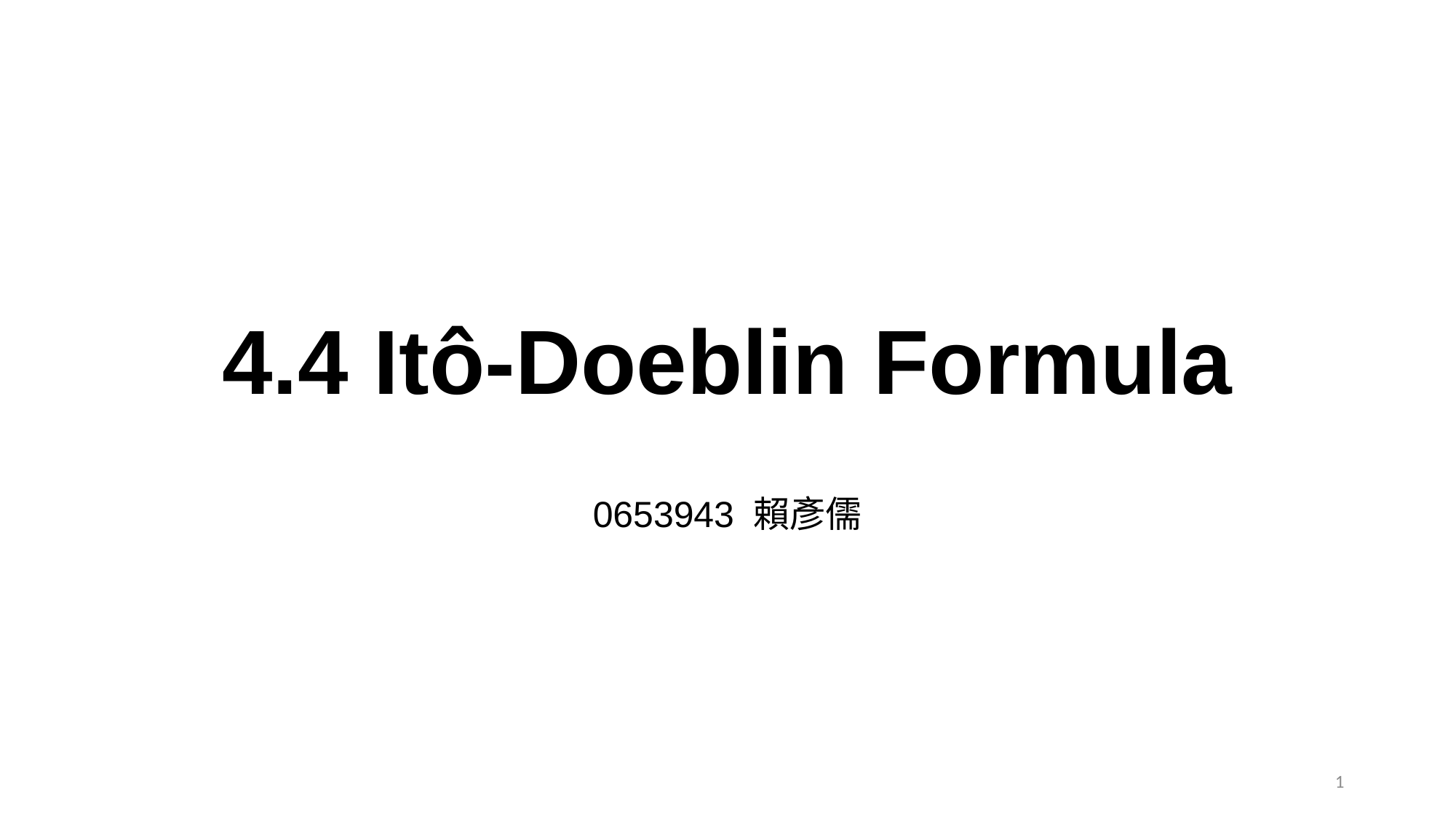

# 4.4 Itô-Doeblin Formula
0653943 賴彥儒
1